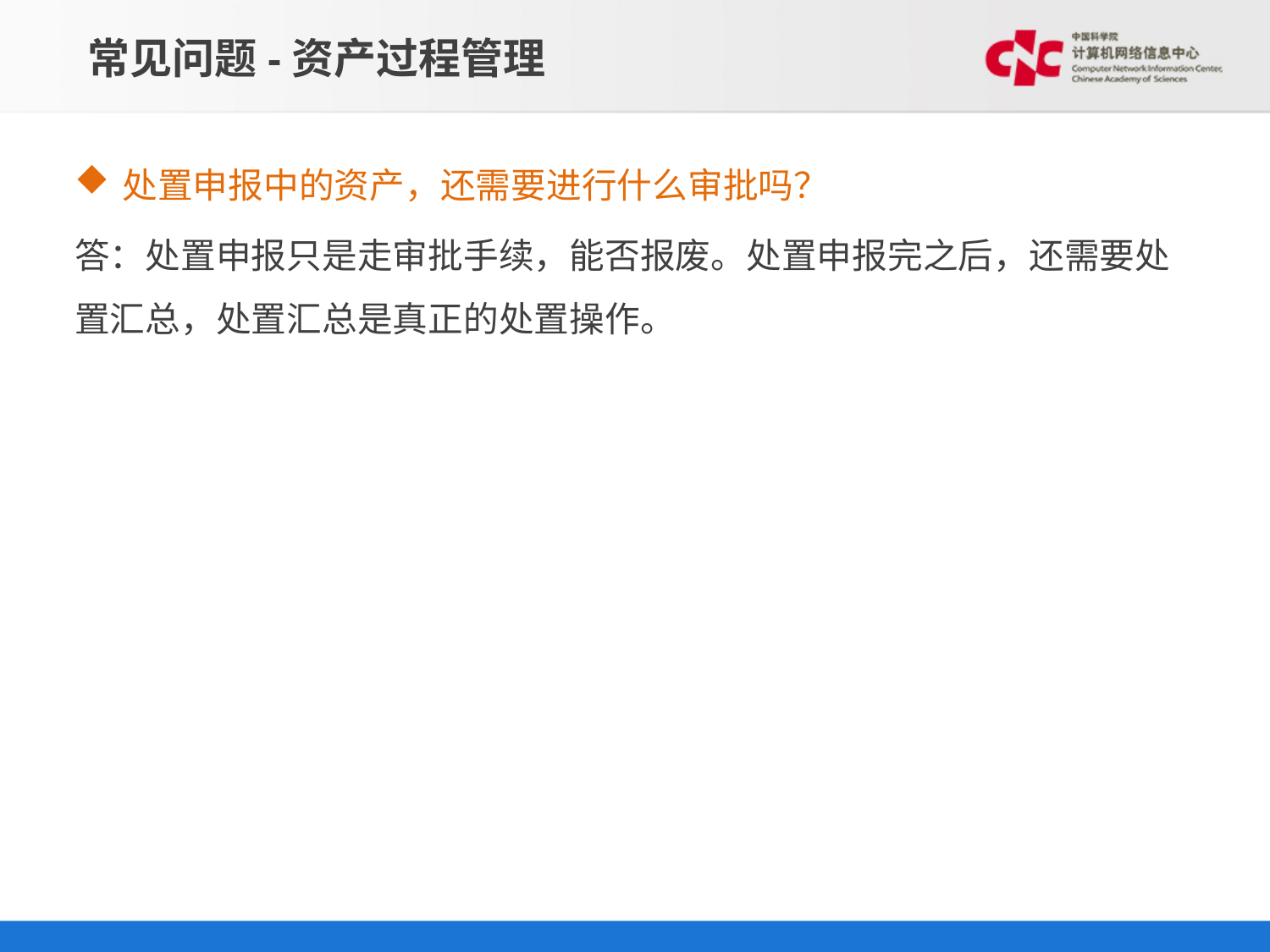

# 常见问题-资产过程管理
处置申报中的资产，还需要进行什么审批吗？
答：处置申报只是走审批手续，能否报废。处置申报完之后，还需要处置汇总，处置汇总是真正的处置操作。